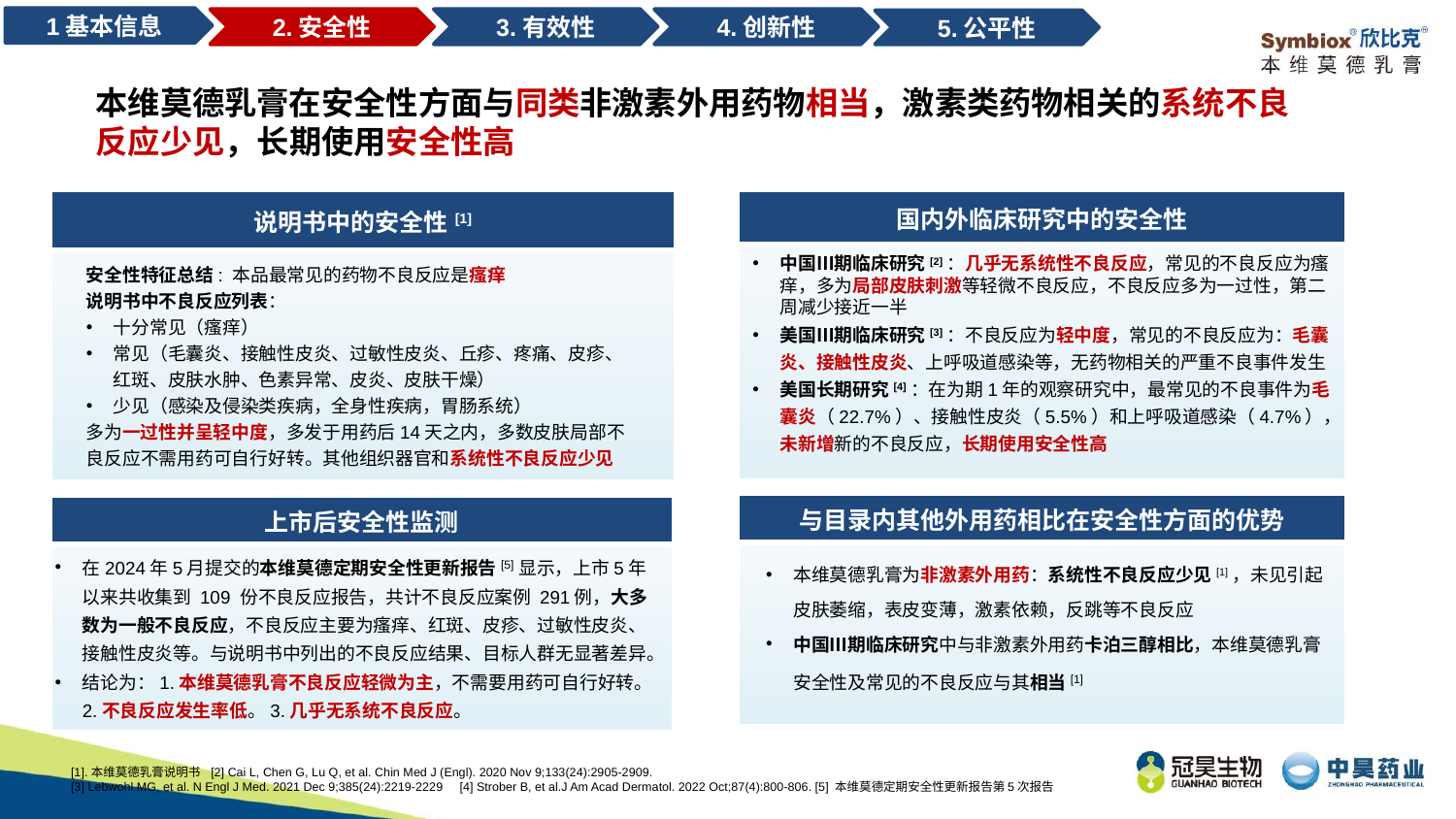

1基本信息
3.有效性
4.创新性
2.安全性
5.公平性
本维莫德乳膏在安全性方面与同类非激素外用药物相当，激素类药物相关的系统不良反应少见，长期使用安全性高
| 说明书中的安全性[1] |
| --- |
|  |
| 国内外临床研究中的安全性 |
| --- |
|  |
中国Ⅲ期临床研究[2]：几乎无系统性不良反应，常见的不良反应为瘙痒，多为局部皮肤刺激等轻微不良反应，不良反应多为一过性，第二周减少接近一半
美国Ⅲ期临床研究[3]：不良反应为轻中度，常见的不良反应为：毛囊炎、接触性皮炎、上呼吸道感染等，无药物相关的严重不良事件发生
美国长期研究[4]：在为期1年的观察研究中，最常见的不良事件为毛囊炎（22.7%）、接触性皮炎（5.5%）和上呼吸道感染（4.7%），未新增新的不良反应，长期使用安全性高

安全性特征总结: 本品最常见的药物不良反应是瘙痒
说明书中不良反应列表：
十分常见（瘙痒）
常见（毛囊炎、接触性皮炎、过敏性皮炎、丘疹、疼痛、皮疹、红斑、皮肤水肿、色素异常、皮炎、皮肤干燥）
少见（感染及侵染类疾病，全身性疾病，胃肠系统）
多为一过性并呈轻中度，多发于用药后14天之内，多数皮肤局部不良反应不需用药可自行好转。其他组织器官和系统性不良反应少见
| 与目录内其他外用药相比在安全性方面的优势 |
| --- |
|  |
| 上市后安全性监测 |
| --- |
|  |
在2024年5月提交的本维莫德定期安全性更新报告[5]显示，上市5年以来共收集到 109 份不良反应报告，共计不良反应案例 291例，大多数为一般不良反应，不良反应主要为瘙痒、红斑、皮疹、过敏性皮炎、接触性皮炎等。与说明书中列出的不良反应结果、目标人群无显著差异。
结论为：1.本维莫德乳膏不良反应轻微为主，不需要用药可自行好转。2.不良反应发生率低。3.几乎无系统不良反应。
本维莫德乳膏为非激素外用药：系统性不良反应少见[1]，未见引起皮肤萎缩，表皮变薄，激素依赖，反跳等不良反应
中国Ⅲ期临床研究中与非激素外用药卡泊三醇相比，本维莫德乳膏安全性及常见的不良反应与其相当[1]
[1].本维莫德乳膏说明书   [2] Cai L, Chen G, Lu Q, et al. Chin Med J (Engl). 2020 Nov 9;133(24):2905-2909.
[3] Lebwohl MG, et al. N Engl J Med. 2021 Dec 9;385(24):2219-2229     [4] Strober B, et al.J Am Acad Dermatol. 2022 Oct;87(4):800-806. [5] 本维莫德定期安全性更新报告第5次报告